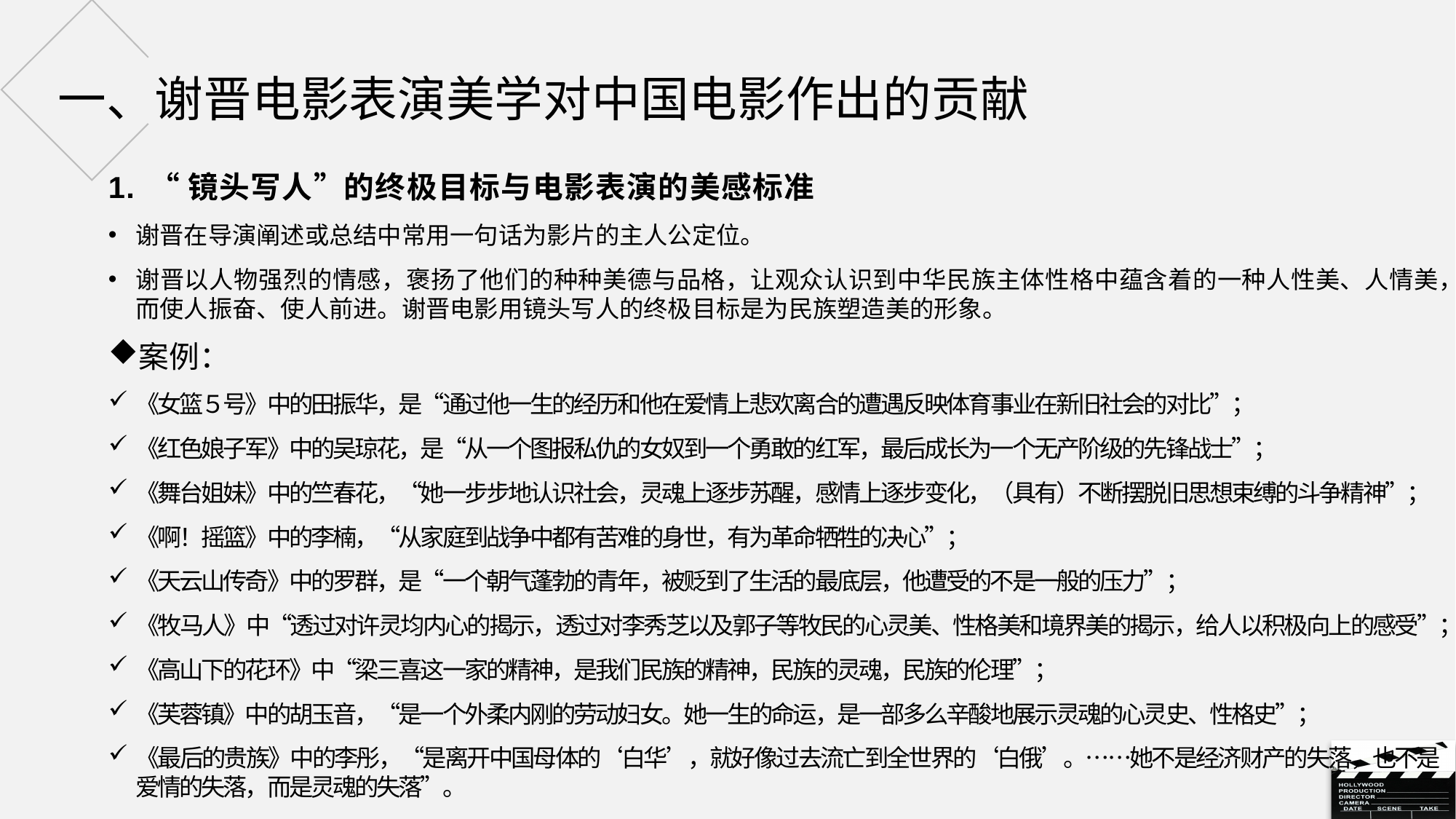

# 一、谢晋电影表演美学对中国电影作出的贡献
“镜头写人”的终极目标与电影表演的美感标准
谢晋在导演阐述或总结中常用一句话为影片的主人公定位。
谢晋以人物强烈的情感，褒扬了他们的种种美德与品格，让观众认识到中华民族主体性格中蕴含着的一种人性美、人情美，而使人振奋、使人前进。谢晋电影用镜头写人的终极目标是为民族塑造美的形象。
案例：
《女篮５号》中的田振华，是“通过他一生的经历和他在爱情上悲欢离合的遭遇反映体育事业在新旧社会的对比”；
《红色娘子军》中的吴琼花，是“从一个图报私仇的女奴到一个勇敢的红军，最后成长为一个无产阶级的先锋战士”；
《舞台姐妹》中的竺春花，“她一步步地认识社会，灵魂上逐步苏醒，感情上逐步变化，（具有）不断摆脱旧思想束缚的斗争精神”；
《啊！摇篮》中的李楠，“从家庭到战争中都有苦难的身世，有为革命牺牲的决心”；
《天云山传奇》中的罗群，是“一个朝气蓬勃的青年，被贬到了生活的最底层，他遭受的不是一般的压力”；
《牧马人》中“透过对许灵均内心的揭示，透过对李秀芝以及郭子等牧民的心灵美、性格美和境界美的揭示，给人以积极向上的感受”；
《高山下的花环》中“梁三喜这一家的精神，是我们民族的精神，民族的灵魂，民族的伦理”；
《芙蓉镇》中的胡玉音，“是一个外柔内刚的劳动妇女。她一生的命运，是一部多么辛酸地展示灵魂的心灵史、性格史”；
《最后的贵族》中的李彤，“是离开中国母体的‘白华’，就好像过去流亡到全世界的‘白俄’。……她不是经济财产的失落，也不是爱情的失落，而是灵魂的失落”。